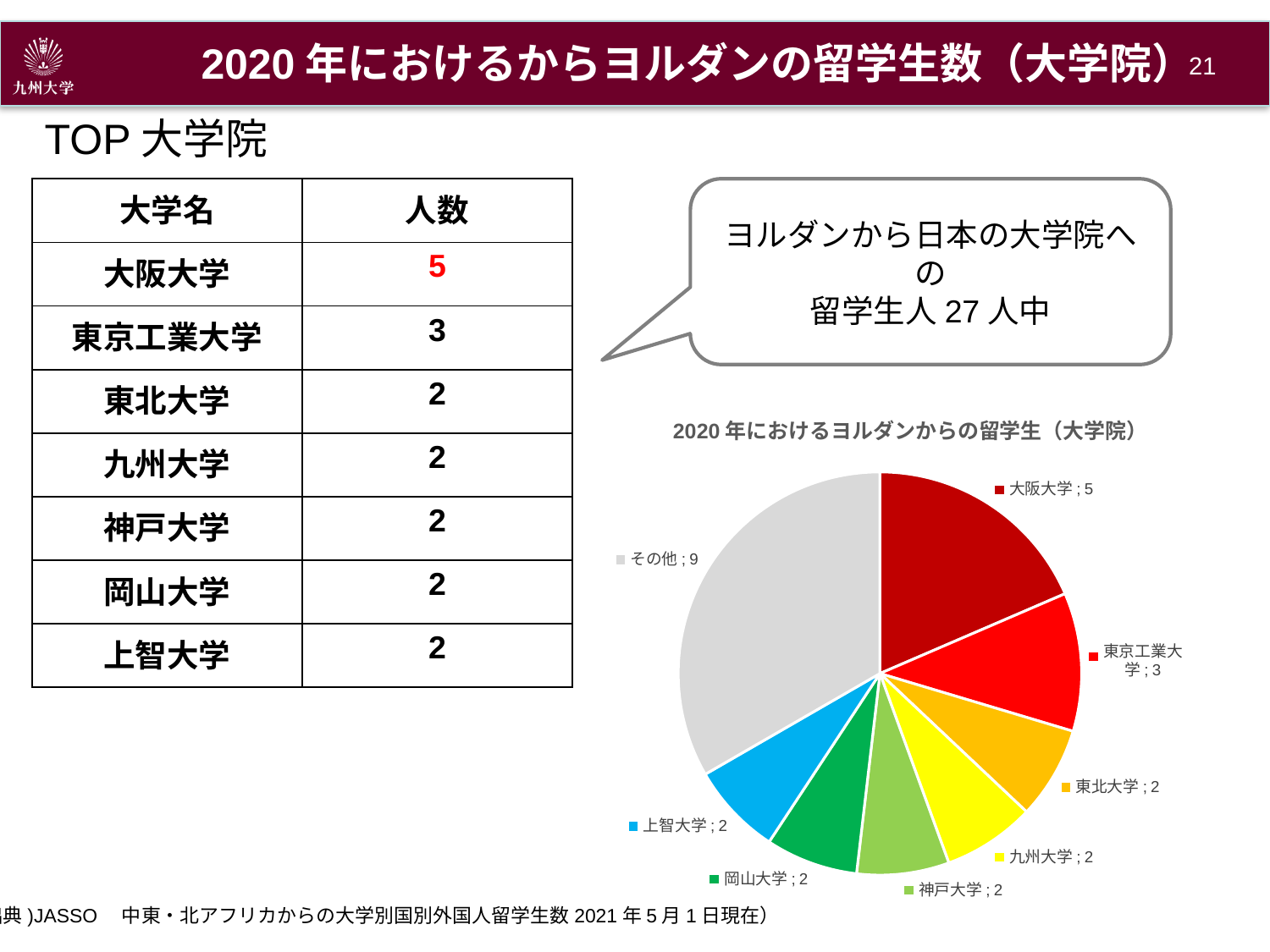

2020年におけるからヨルダンの留学生数（大学院）
21
TOP大学院

| 大学名 | 人数 |
| --- | --- |
| 大阪大学 | 5 |
| 東京工業大学 | 3 |
| 東北大学 | 2 |
| 九州大学 | 2 |
| 神戸大学 | 2 |
| 岡山大学 | 2 |
| 上智大学 | 2 |
ヨルダンから日本の大学院への
留学生人27人中

### Chart: 2020年におけるヨルダンからの留学生（大学院）

| Category |  |
|---|---|
| 大阪大学 | 5.0 |
| 東京工業大学 | 3.0 |
| 東北大学 | 2.0 |
| 九州大学 | 2.0 |
| 神戸大学 | 2.0 |
| 岡山大学 | 2.0 |
| 上智大学 | 2.0 |
| その他 | 9.0 |
(出典)JASSO　中東・北アフリカからの大学別国別外国人留学生数2021年5月1日現在）